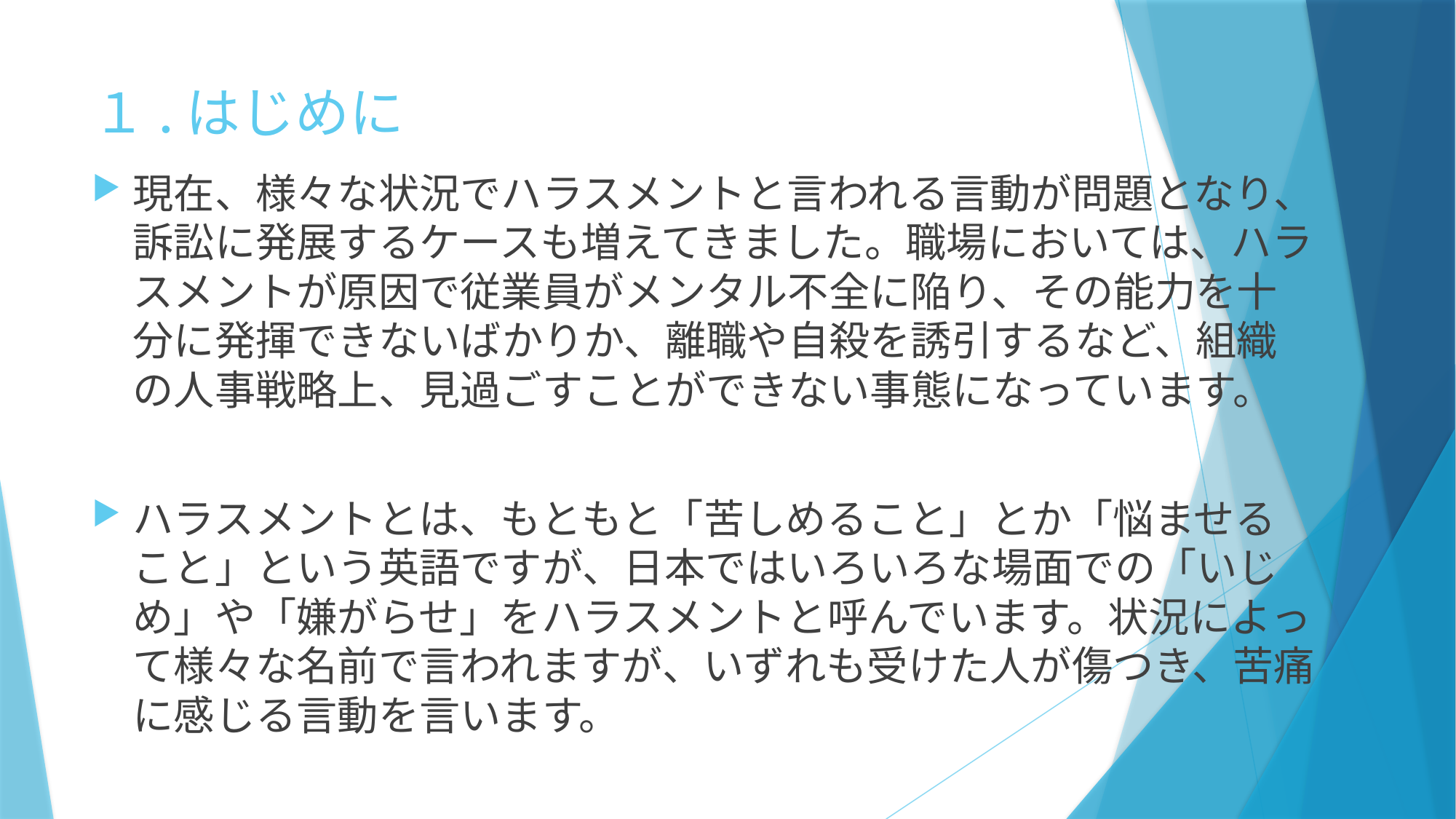

# １.はじめに
現在、様々な状況でハラスメントと言われる言動が問題となり、訴訟に発展するケースも増えてきました。職場においては、ハラスメントが原因で従業員がメンタル不全に陥り、その能力を十分に発揮できないばかりか、離職や自殺を誘引するなど、組織の人事戦略上、見過ごすことができない事態になっています。

ハラスメントとは、もともと「苦しめること」とか「悩ませること」という英語ですが、日本ではいろいろな場面での「いじめ」や「嫌がらせ」をハラスメントと呼んでいます。状況によって様々な名前で言われますが、いずれも受けた人が傷つき、苦痛に感じる言動を言います。